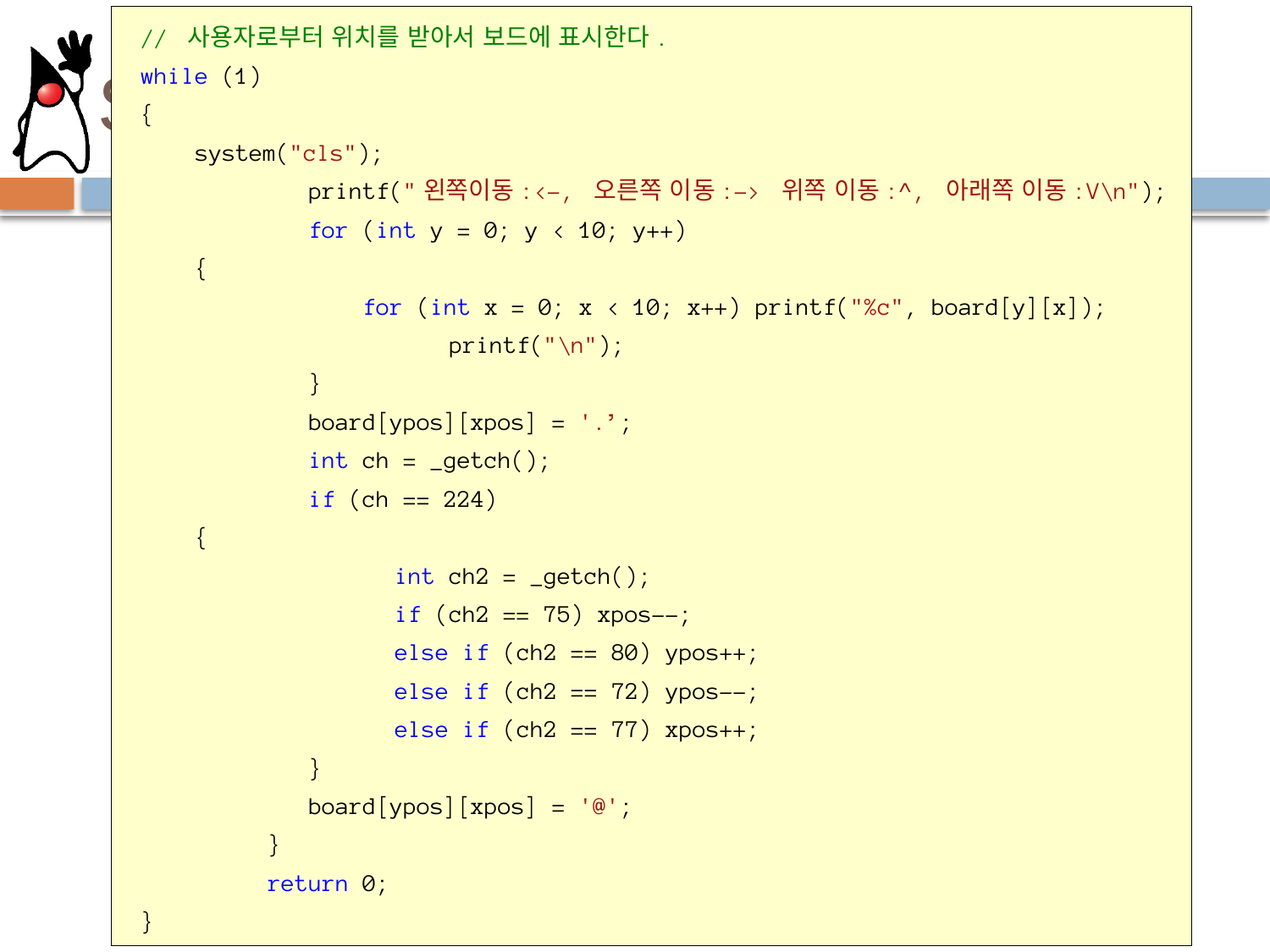

// 사용자로부터 위치를 받아서 보드에 표시한다.
while (1)
{
    system("cls");
	   printf("왼쪽이동:<-, 오른쪽 이동:-> 위쪽 이동:^, 아래쪽 이동:V\n");
	   for (int y = 0; y < 10; y++)
    {
	       for (int x = 0; x < 10; x++) printf("%c", board[y][x]);
		    printf("\n");
	   }
	   board[ypos][xpos] = '.’;
	   int ch = _getch();
	   if (ch == 224)
    {
		int ch2 = _getch();
		if (ch2 == 75) xpos--;
		else if (ch2 == 80) ypos++;
		else if (ch2 == 72) ypos--;
		else if (ch2 == 77) xpos++;
	   }
	   board[ypos][xpos] = '@';
	}
	return 0;
}
# Sol: